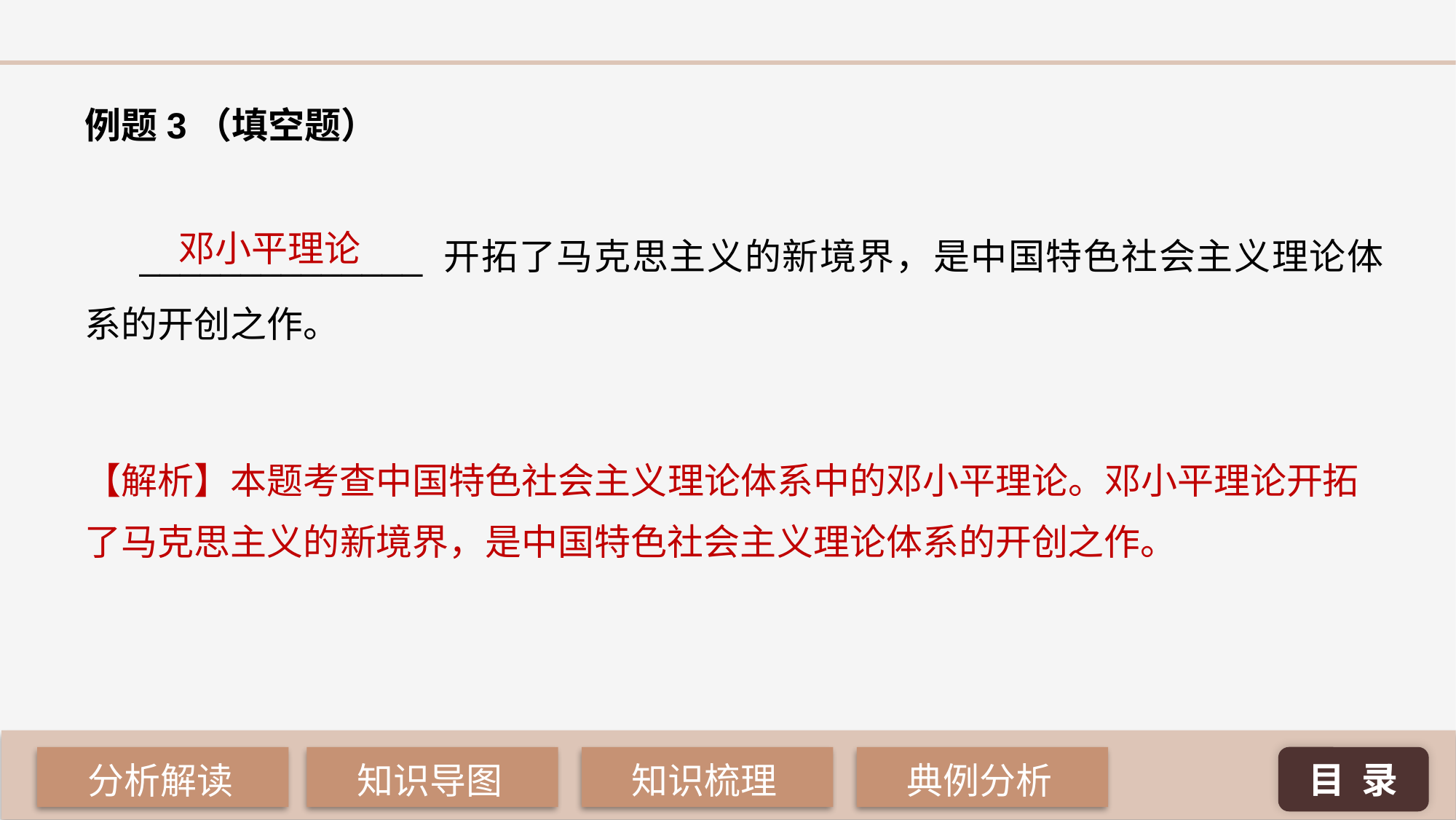

例题3（填空题）
邓小平理论
______________ 开拓了马克思主义的新境界，是中国特色社会主义理论体系的开创之作。
【解析】本题考查中国特色社会主义理论体系中的邓小平理论。邓小平理论开拓了马克思主义的新境界，是中国特色社会主义理论体系的开创之作。